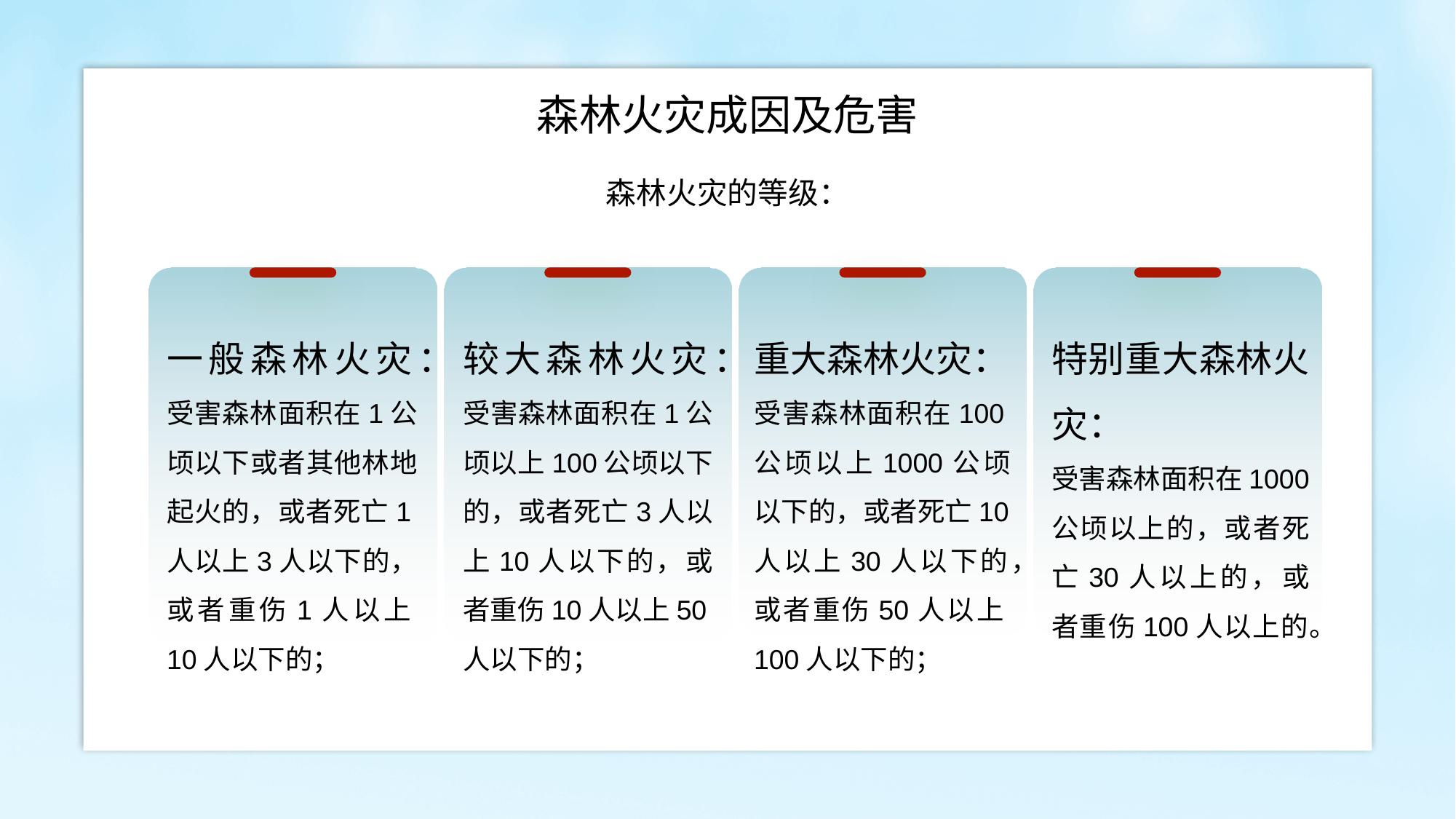

森林火灾成因及危害
森林火灾的等级：

一般森林火灾：
受害森林面积在1公顷以下或者其他林地起火的，或者死亡1人以上3人以下的，或者重伤1人以上10人以下的；
较大森林火灾：
受害森林面积在1公顷以上100公顷以下的，或者死亡3人以上10人以下的，或者重伤10人以上50人以下的；
重大森林火灾：
受害森林面积在100公顷以上1000公顷以下的，或者死亡10人以上30人以下的，或者重伤50人以上100人以下的；
特别重大森林火灾：
受害森林面积在1000公顷以上的，或者死亡30人以上的，或者重伤100人以上的。